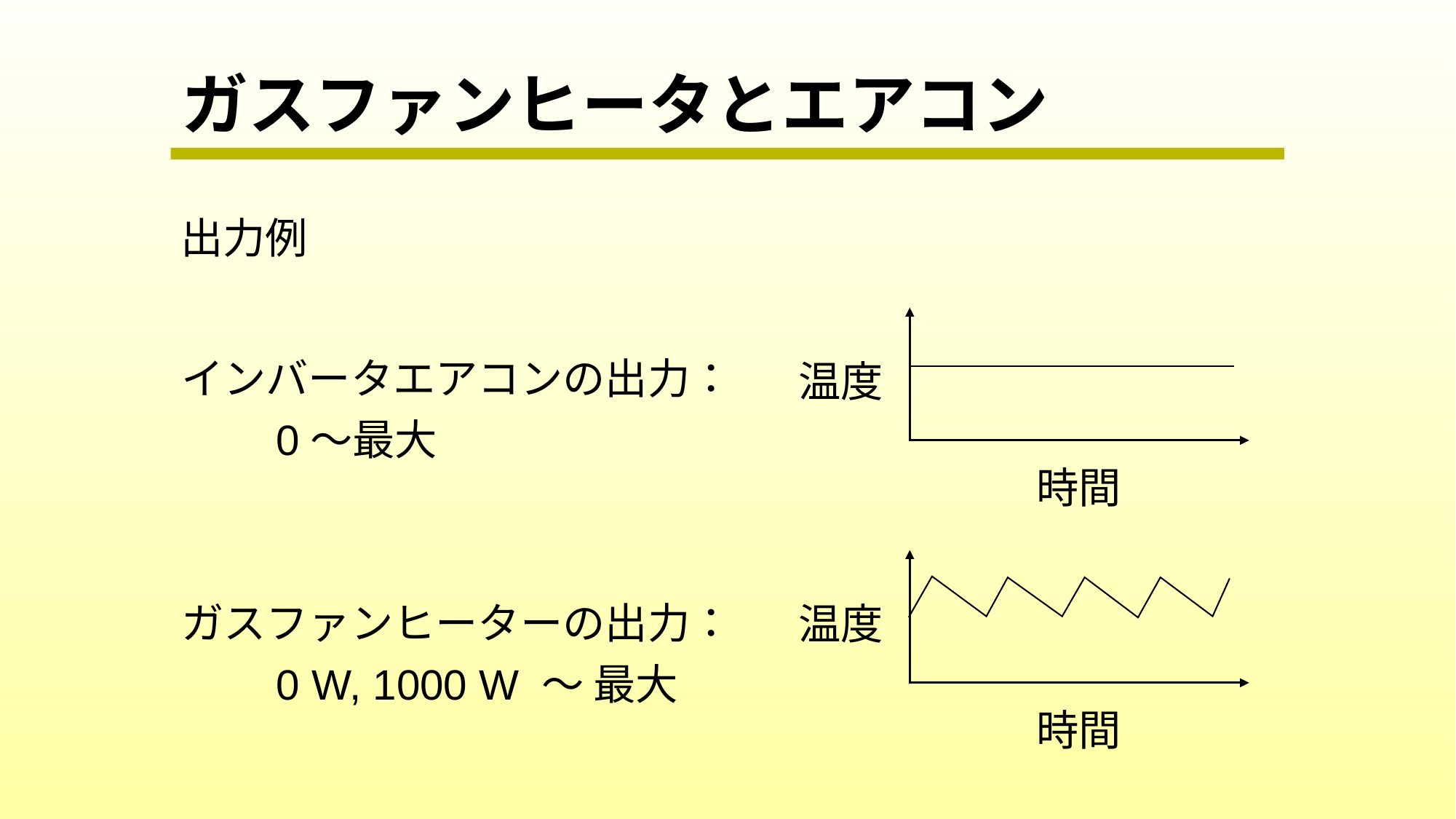

# ガスファンヒータとエアコン
出力例
インバータエアコンの出力：
　　0～最大

ガスファンヒーターの出力：
　　0 W, 1000 W ～ 最大
温度
時間

温度
時間